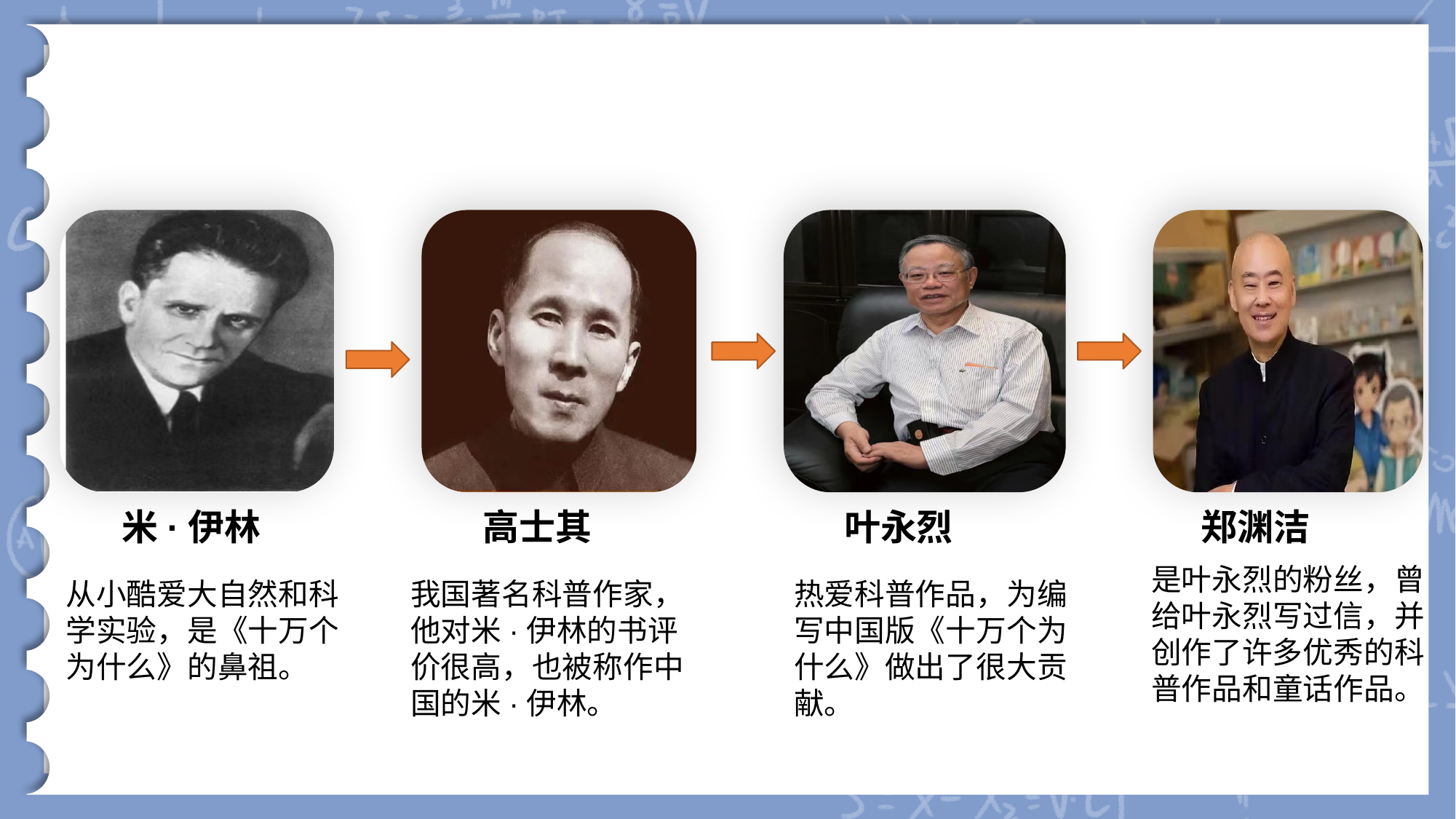

米·伊林
高士其
叶永烈
郑渊洁
是叶永烈的粉丝，曾给叶永烈写过信，并创作了许多优秀的科普作品和童话作品。
从小酷爱大自然和科学实验，是《十万个为什么》的鼻祖。
我国著名科普作家，他对米·伊林的书评价很高，也被称作中国的米·伊林。
热爱科普作品，为编写中国版《十万个为什么》做出了很大贡献。